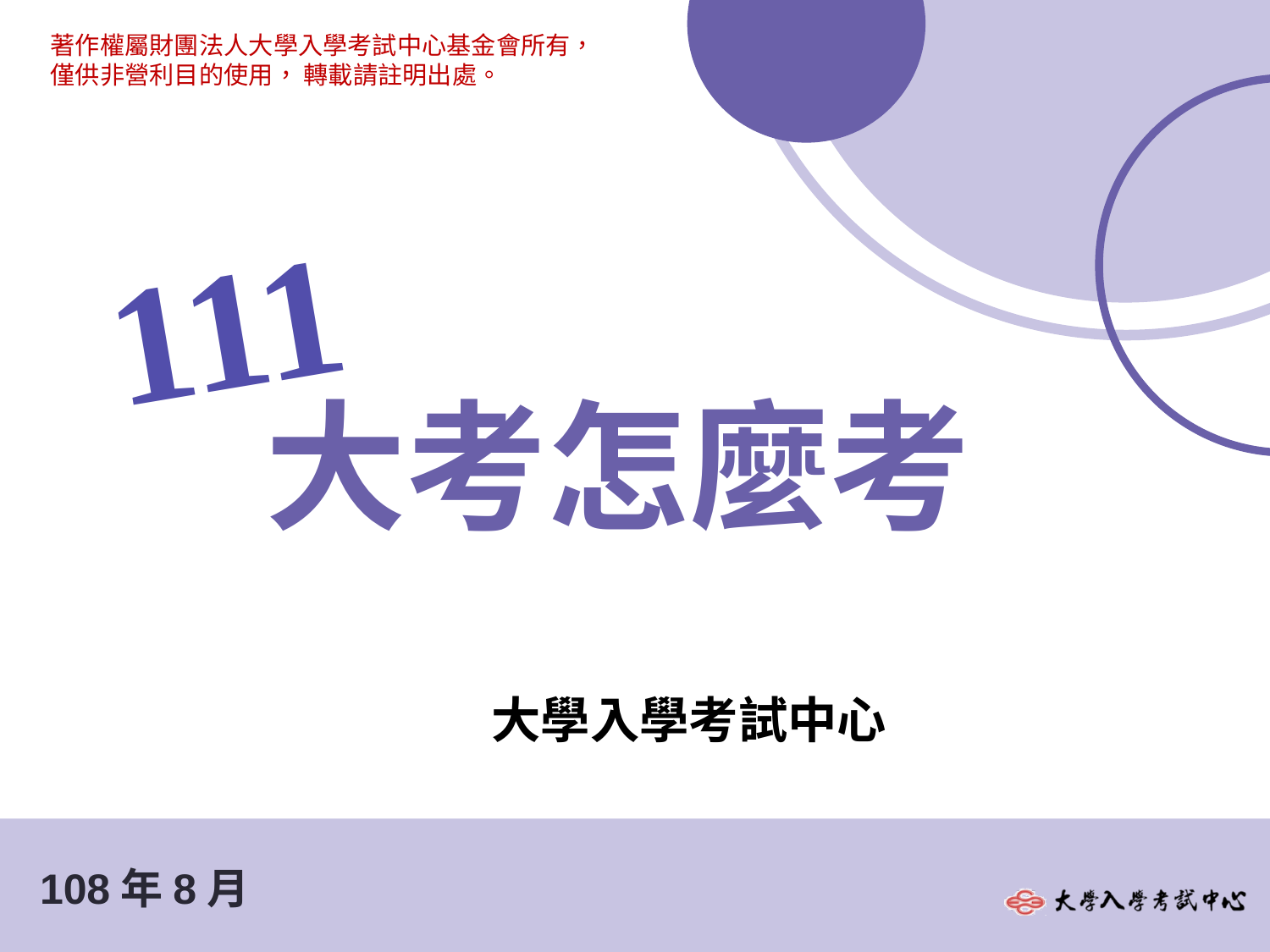

著作權屬財團法人大學入學考試中心基金會所有，
僅供非營利目的使用， 轉載請註明出處。
111
大考怎麼考
大學入學考試中心
108年8月